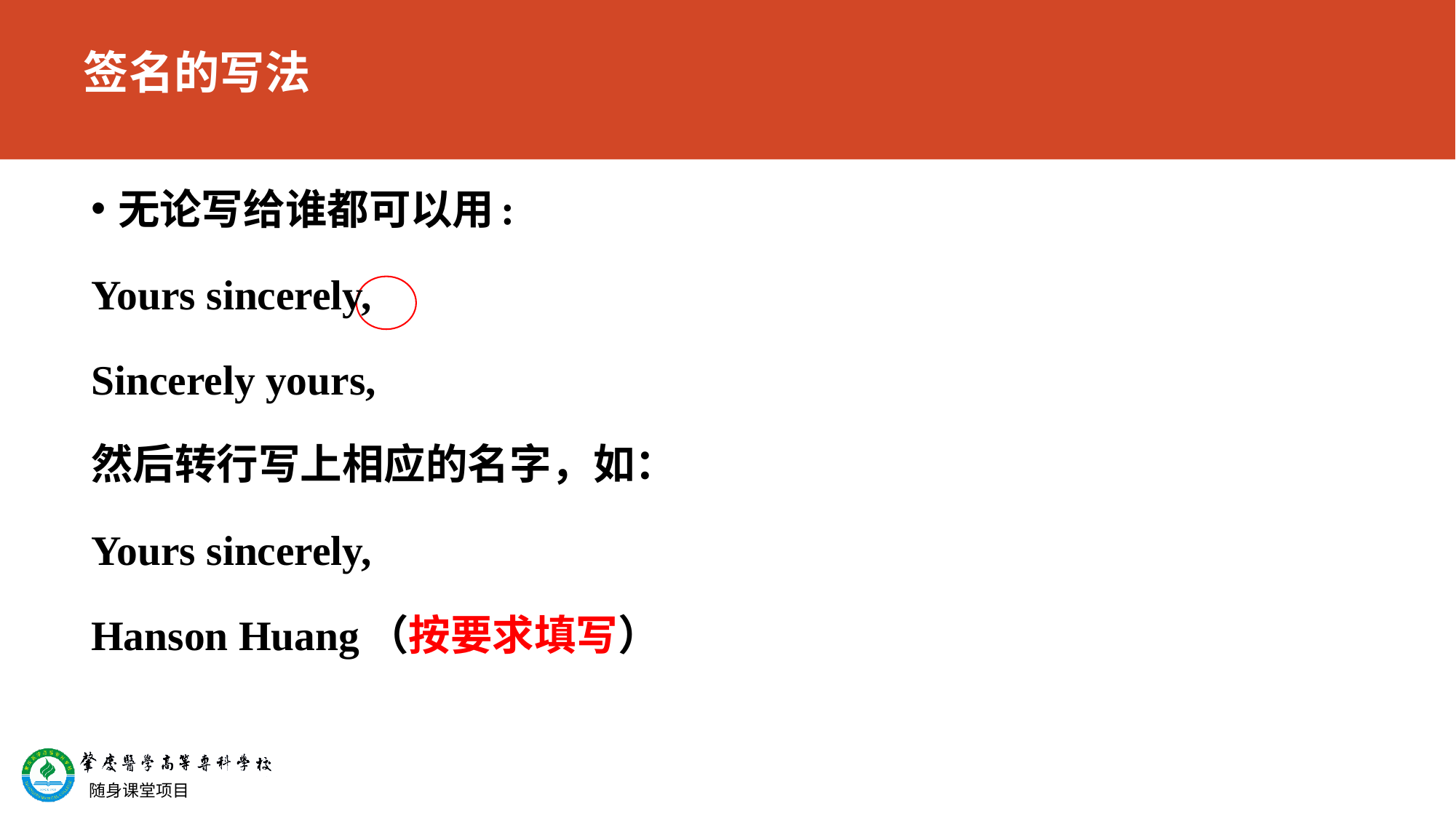

# 签名的写法
无论写给谁都可以用:
Yours sincerely,
Sincerely yours,
然后转行写上相应的名字，如：
Yours sincerely,
Hanson Huang（按要求填写）